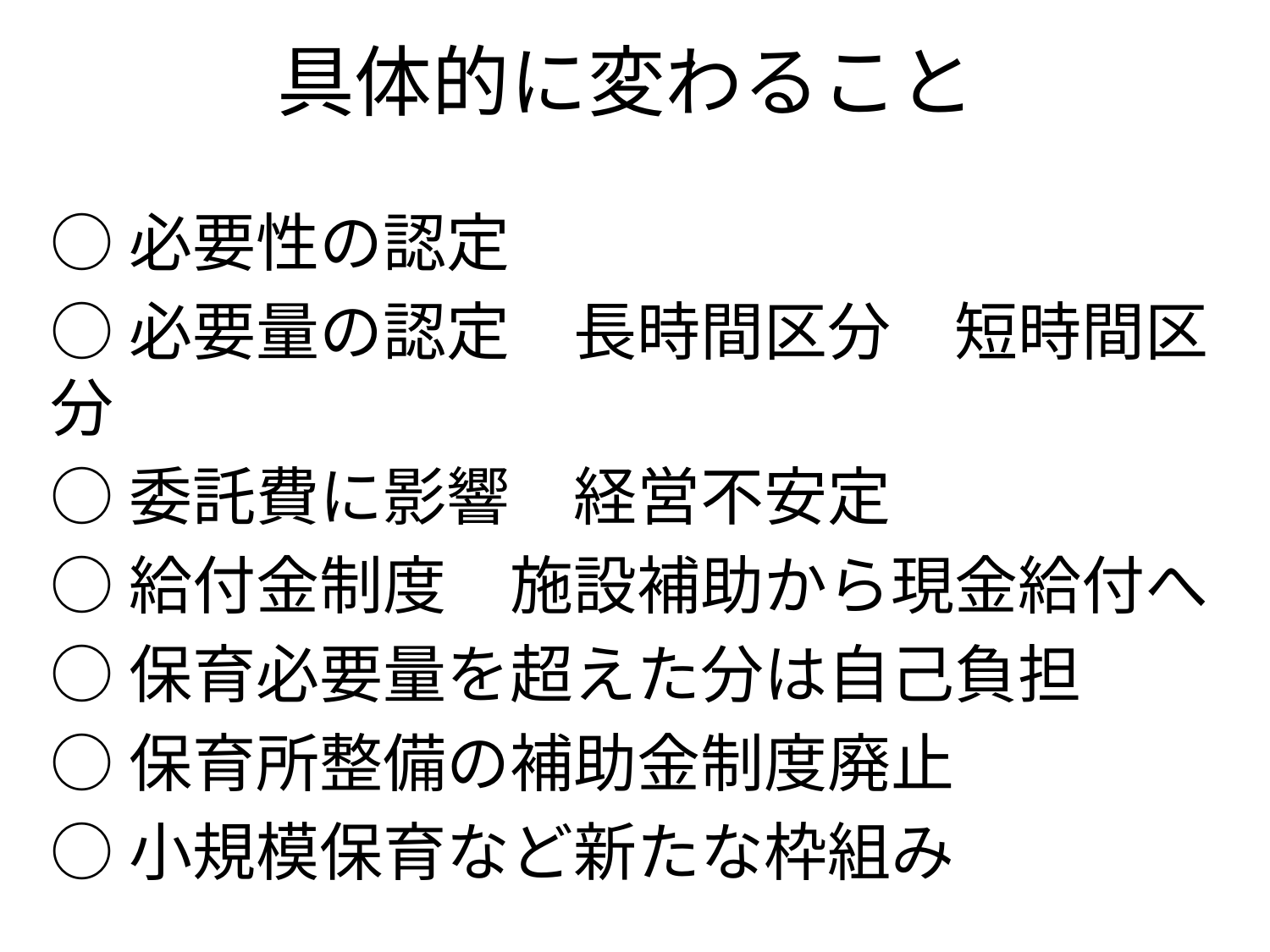

# 具体的に変わること
○必要性の認定
○必要量の認定　長時間区分　短時間区分
○委託費に影響　経営不安定
○給付金制度　施設補助から現金給付へ
○保育必要量を超えた分は自己負担
○保育所整備の補助金制度廃止
○小規模保育など新たな枠組み